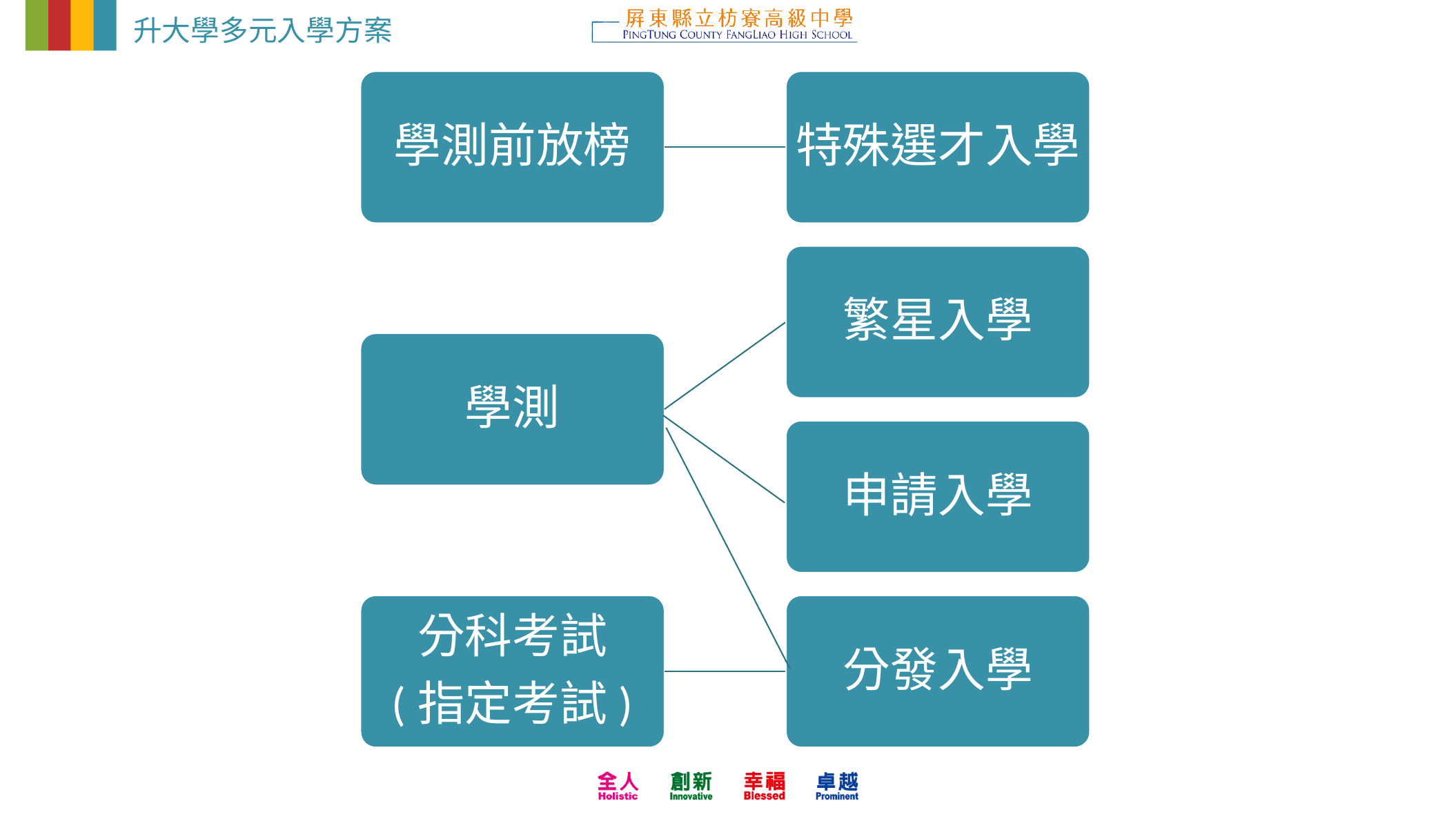

升大學多元入學方案
學測前放榜
特殊選才入學

繁星入學
學測

申請入學

分科考試
(指定考試)
分發入學